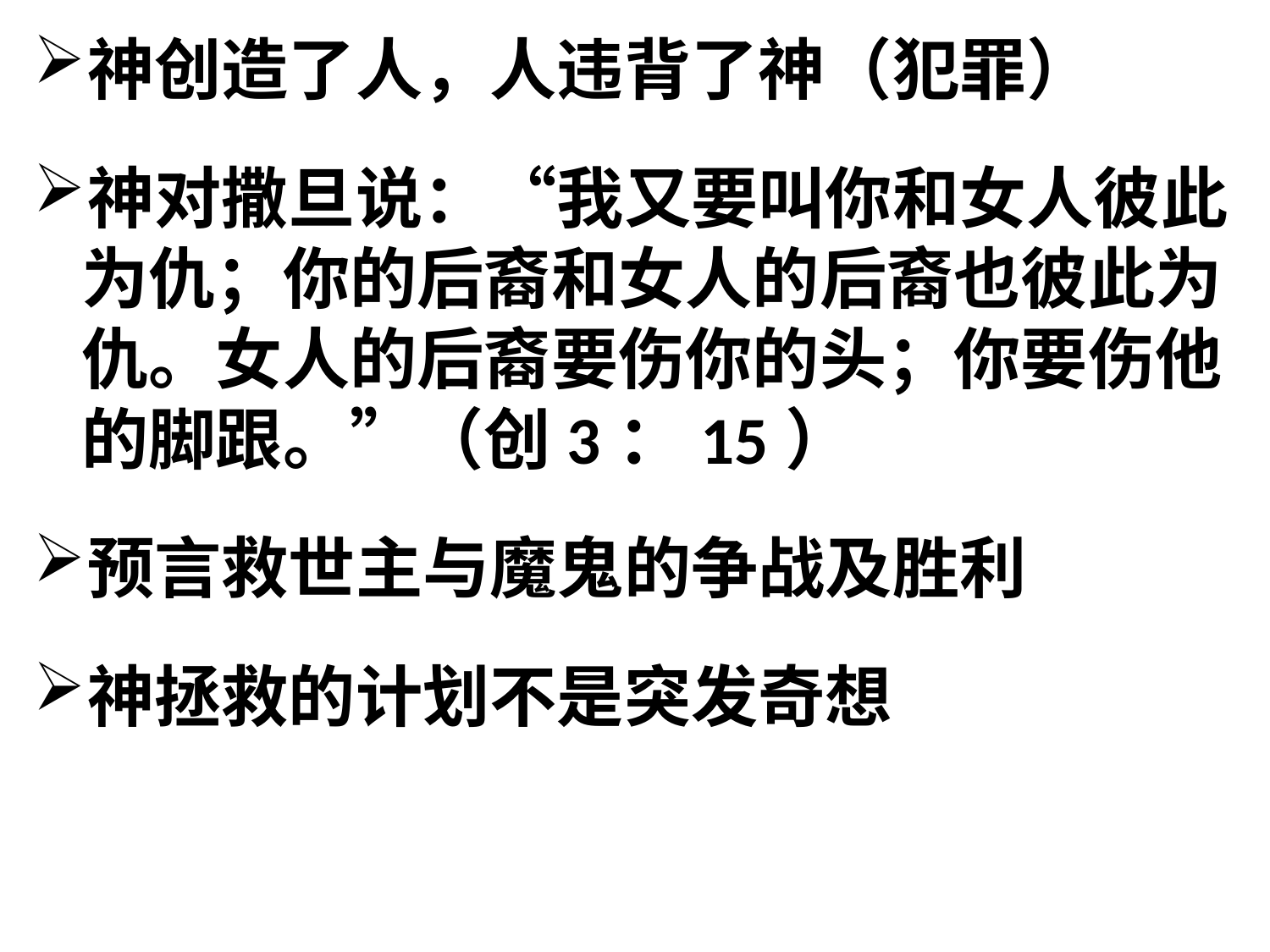

神创造了人，人违背了神（犯罪）

神对撒旦说：“我又要叫你和女人彼此为仇；你的后裔和女人的后裔也彼此为仇。女人的后裔要伤你的头；你要伤他的脚跟。”（创3：15）

预言救世主与魔鬼的争战及胜利

神拯救的计划不是突发奇想